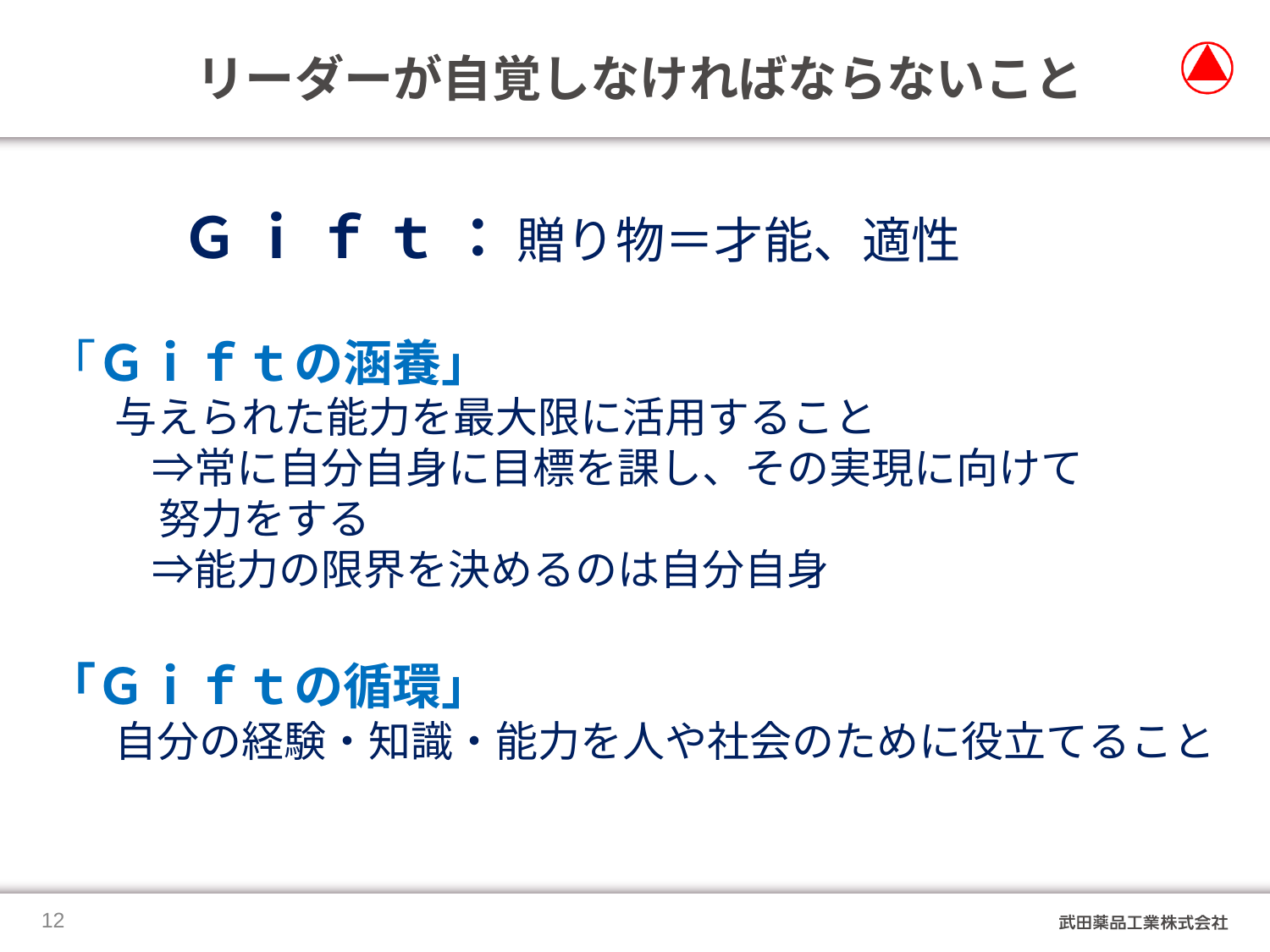

リーダーが自覚しなければならないこと
　　Ｇｉｆｔ：贈り物＝才能、適性

「Ｇｉｆｔの涵養」
　与えられた能力を最大限に活用すること
　⇒常に自分自身に目標を課し、その実現に向けて
努力をする
　⇒能力の限界を決めるのは自分自身

「Ｇｉｆｔの循環」
　自分の経験・知識・能力を人や社会のために役立てること

12